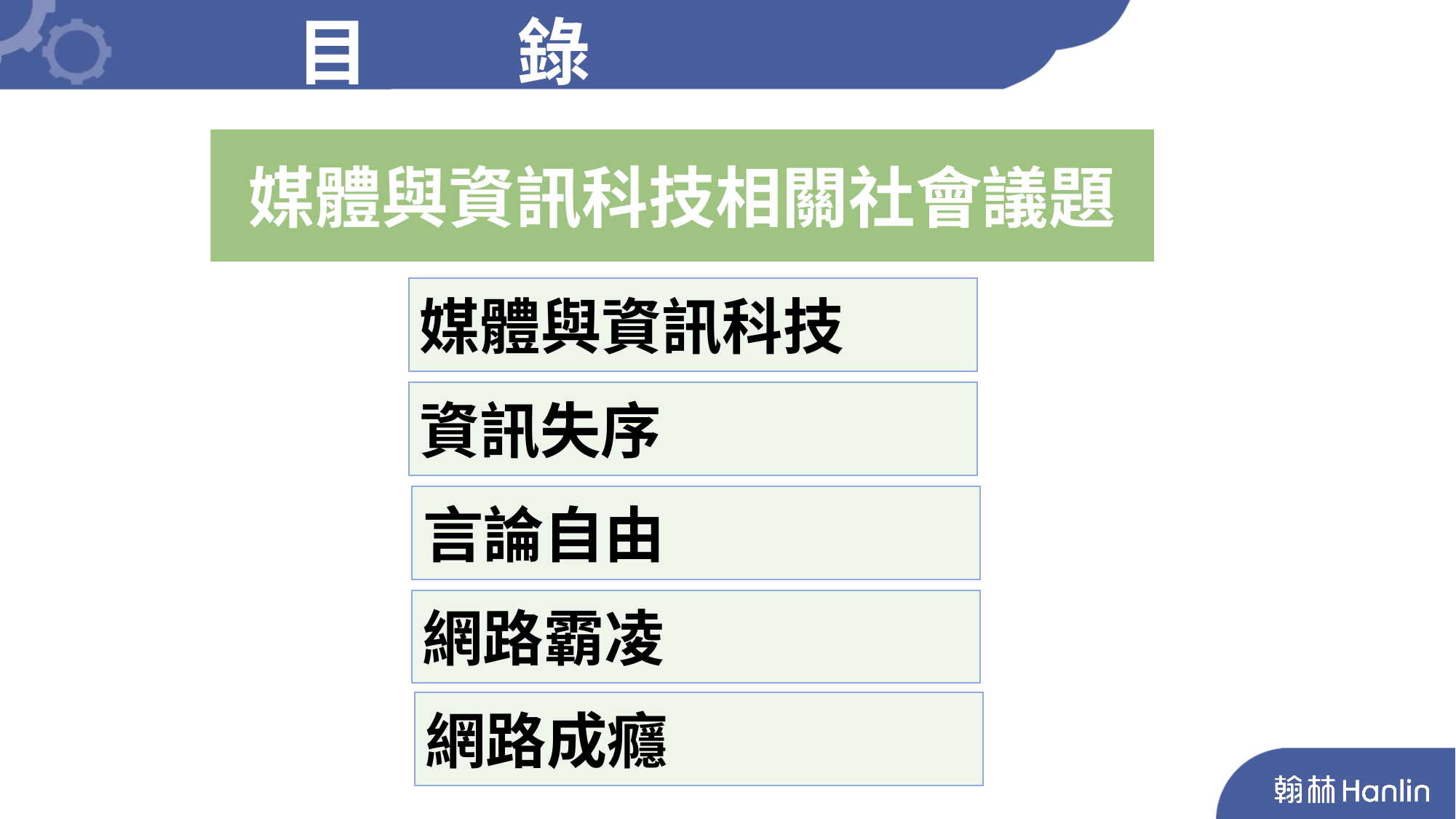

目         錄
媒體與資訊科技相關社會議題
媒體與資訊科技
資訊失序
言論自由
網路霸凌
網路成癮